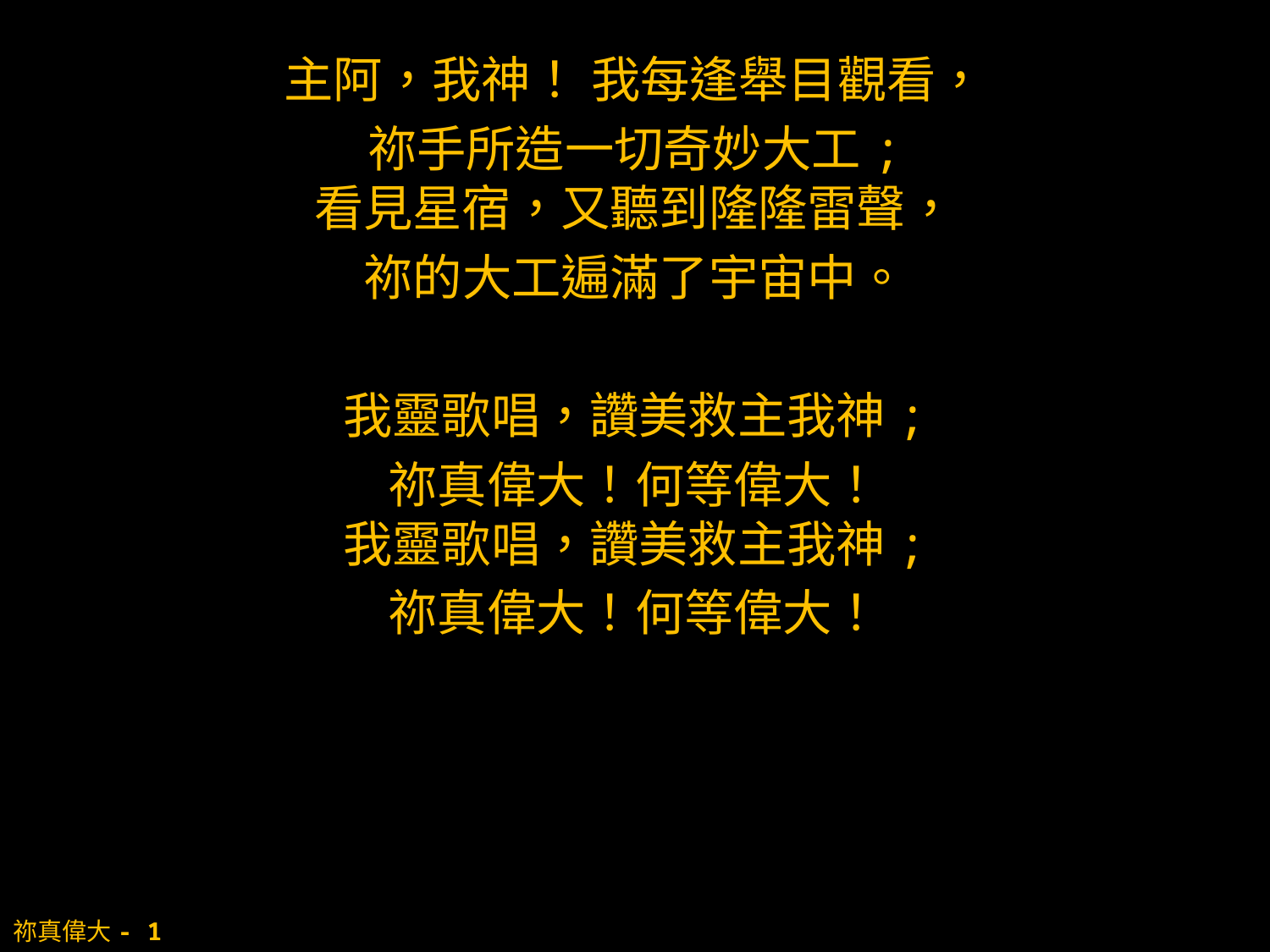

主阿，我神！ 我每逢舉目觀看，
祢手所造一切奇妙大工;
看見星宿，又聽到隆隆雷聲，
祢的大工遍滿了宇宙中。

我靈歌唱，讚美救主我神;
祢真偉大！何等偉大！
我靈歌唱，讚美救主我神;
祢真偉大！何等偉大！

# 祢真偉大- 1